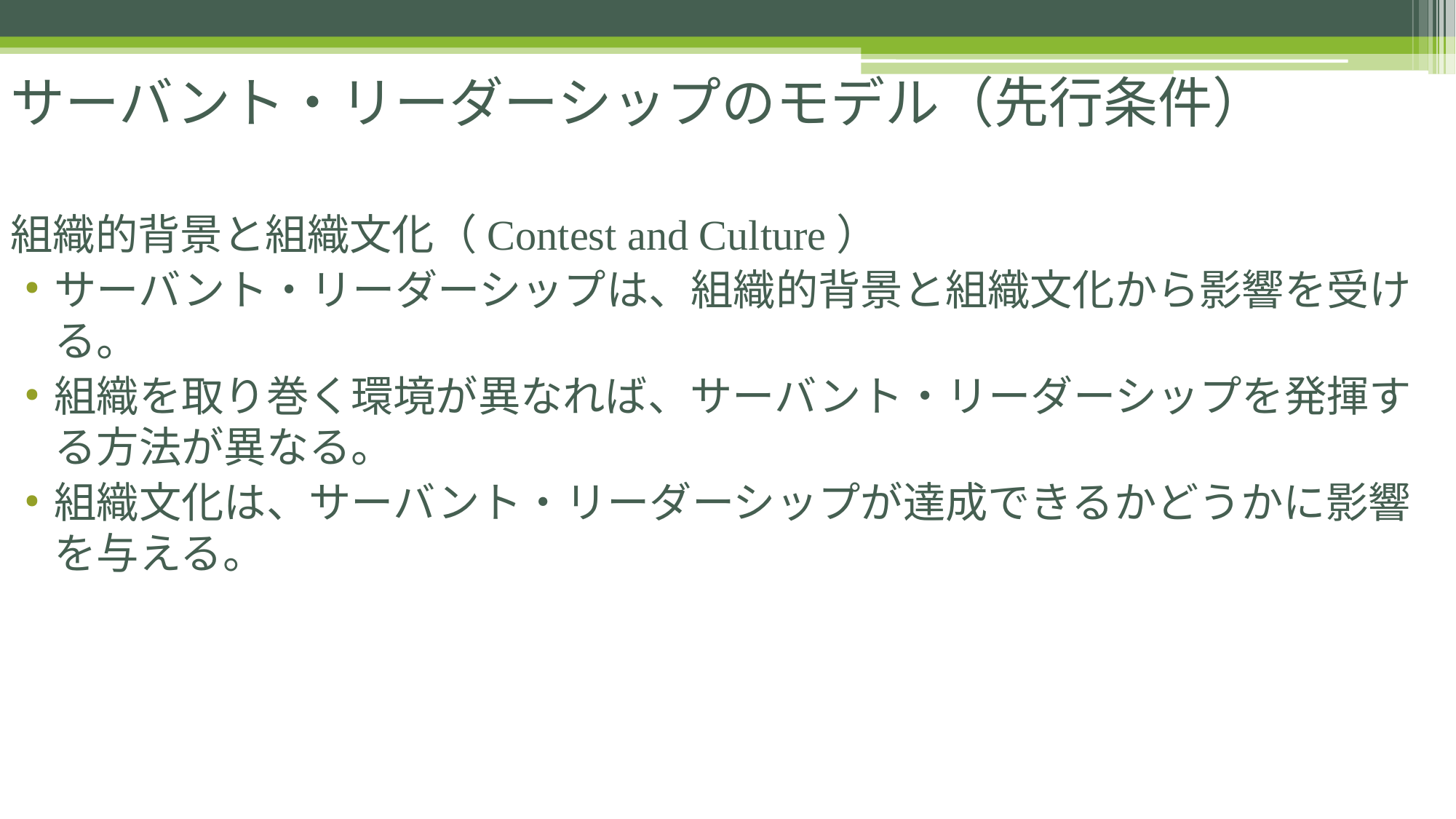

# サーバント・リーダーシップのモデル（先行条件）
組織的背景と組織文化（Contest and Culture）
サーバント・リーダーシップは、組織的背景と組織文化から影響を受ける。
組織を取り巻く環境が異なれば、サーバント・リーダーシップを発揮する方法が異なる。
組織文化は、サーバント・リーダーシップが達成できるかどうかに影響を与える。